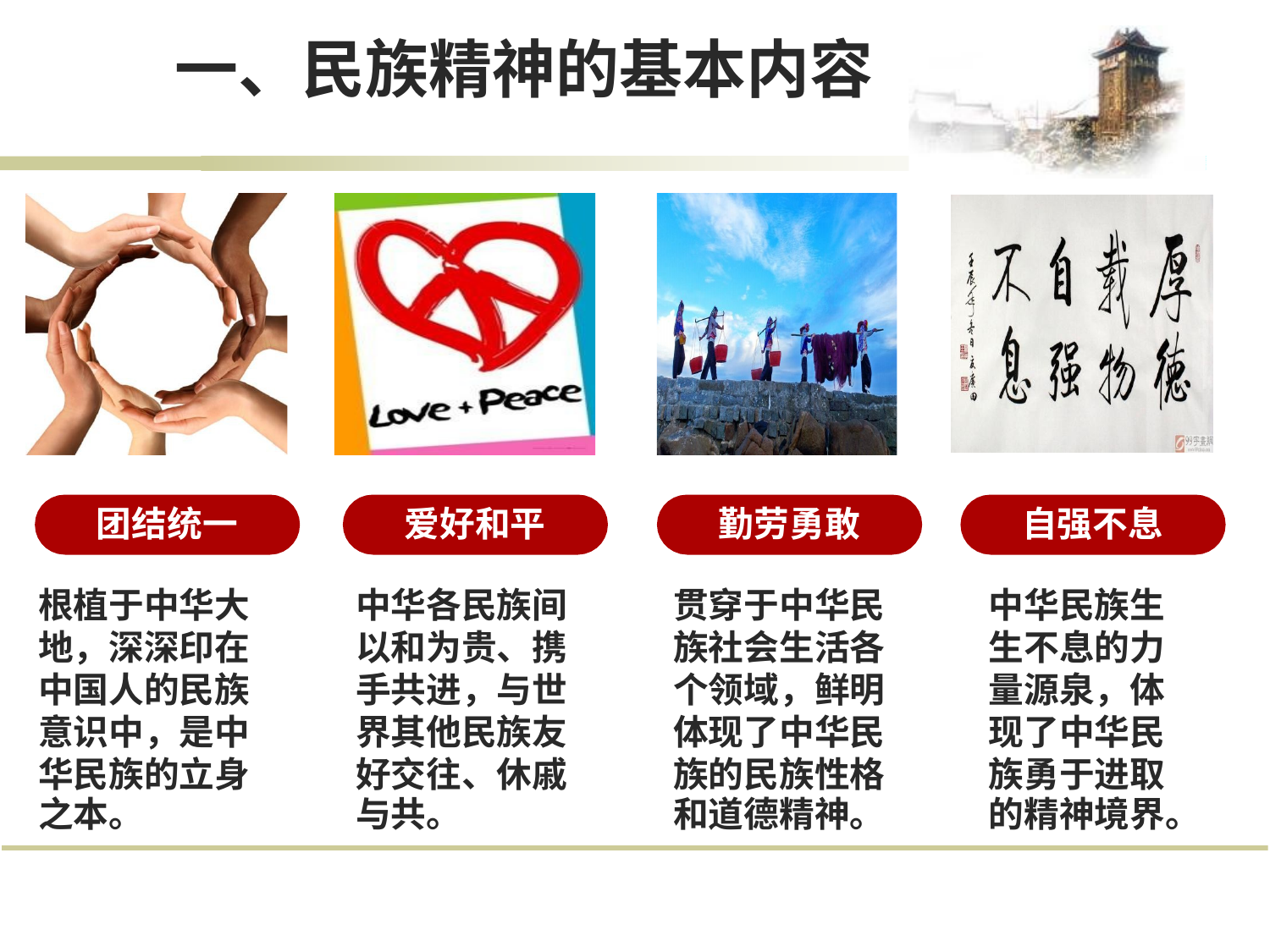

# 一、民族精神的基本内容

爱好和平
勤劳勇敢
自强不息
团结统一
| 根植于中华大 | 中华各民族间 | 贯穿于中华民 | 中华民族生 |
| --- | --- | --- | --- |
| 地，深深印在 | 以和为贵、携 | 族社会生活各 | 生不息的力 |
| 中国人的民族 | 手共进，与世 | 个领域，鲜明 | 量源泉，体 |
| 意识中，是中 | 界其他民族友 | 体现了中华民 | 现了中华民 |
| 华民族的立身 | 好交往、休戚 | 族的民族性格 | 族勇于进取 |
| 之本。 | 与共。 | 和道德精神。 | 的精神境界。 |